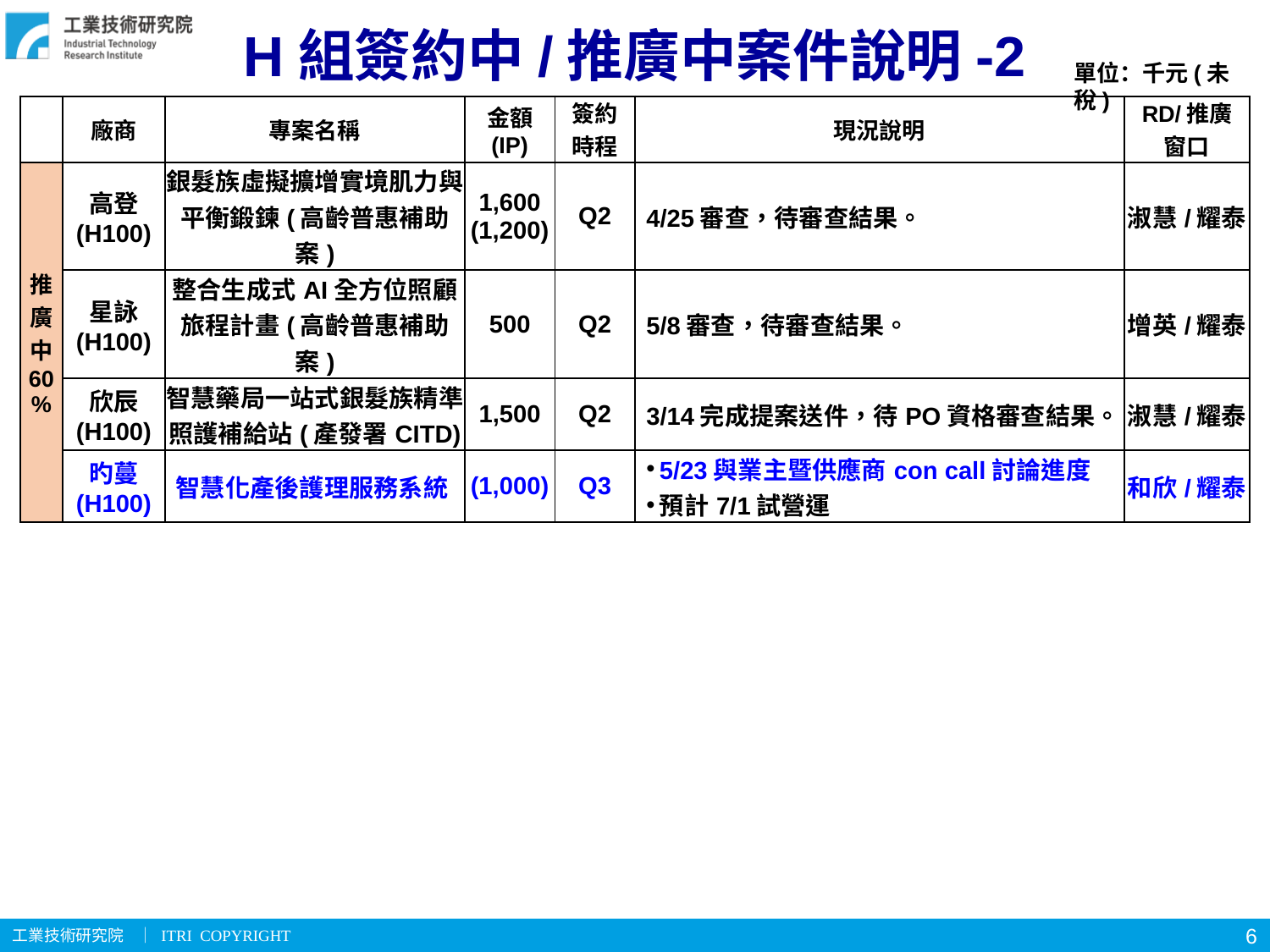

# H組簽約中/推廣中案件說明-2
單位：千元(未稅)
|  | 廠商 | 專案名稱 | 金額 (IP) | 簽約 時程 | 現況說明 | RD/推廣 窗口 |
| --- | --- | --- | --- | --- | --- | --- |
| 推廣中 60% | 高登 (H100) | 銀髮族虛擬擴增實境肌力與平衡鍛鍊(高齡普惠補助案) | 1,600 (1,200) | Q2 | 4/25審查，待審查結果。 | 淑慧/耀泰 |
|  | 星詠 (H100) | 整合生成式AI全方位照顧 旅程計畫(高齡普惠補助案) | 500 | Q2 | 5/8審查，待審查結果。 | 增英/耀泰 |
|  | 欣辰 (H100) | 智慧藥局一站式銀髮族精準照護補給站(產發署CITD) | 1,500 | Q2 | 3/14完成提案送件，待PO資格審查結果。 | 淑慧/耀泰 |
|  | 旳蔓 (H100) | 智慧化產後護理服務系統 | (1,000) | Q3 | 5/23與業主暨供應商con call討論進度 預計7/1試營運 | 和欣/耀泰 |